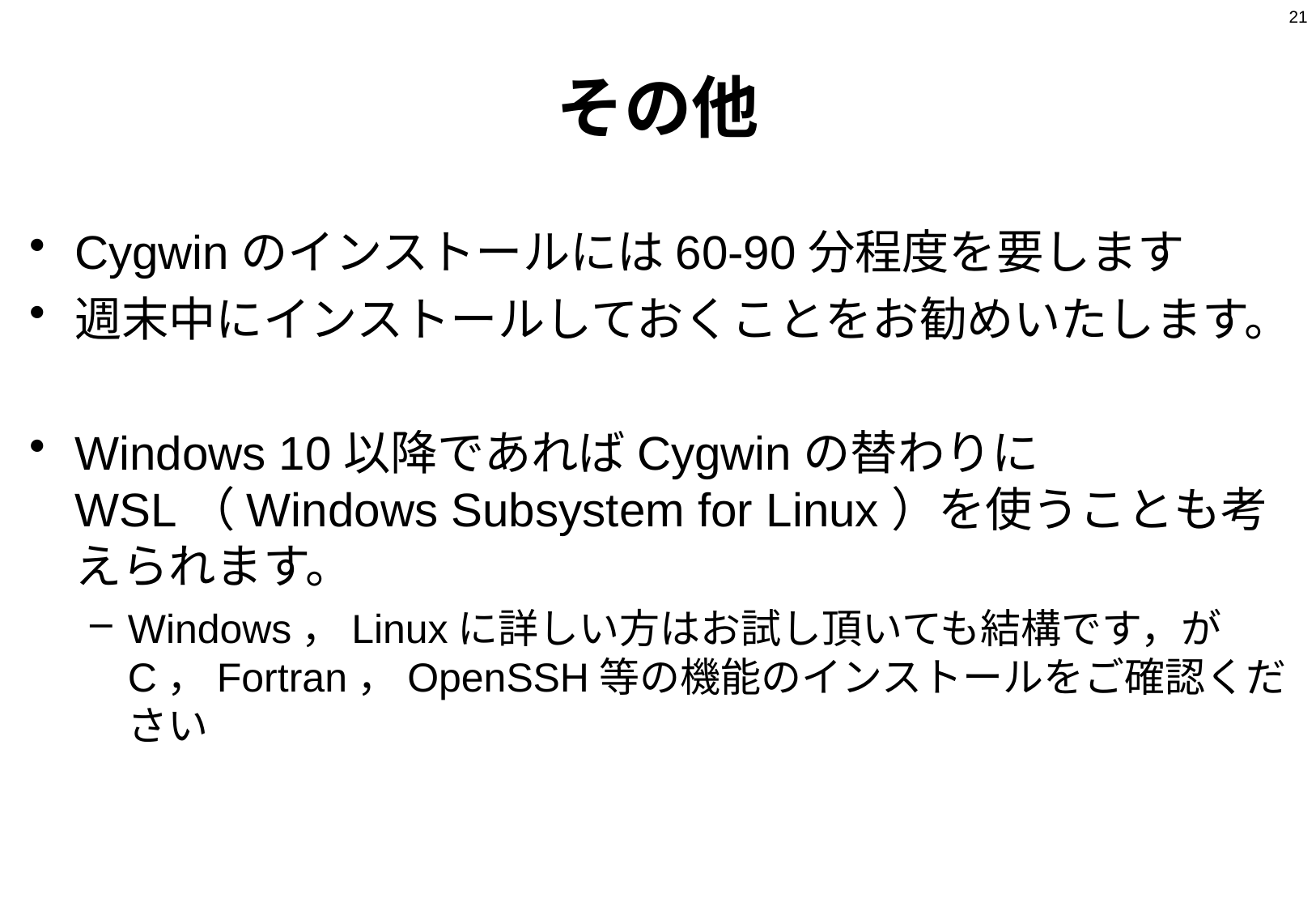

21
# その他
Cygwinのインストールには60-90分程度を要します
週末中にインストールしておくことをお勧めいたします。

Windows 10以降であればCygwinの替わりにWSL（Windows Subsystem for Linux）を使うことも考えられます。
Windows，Linuxに詳しい方はお試し頂いても結構です，がC，Fortran，OpenSSH等の機能のインストールをご確認ください